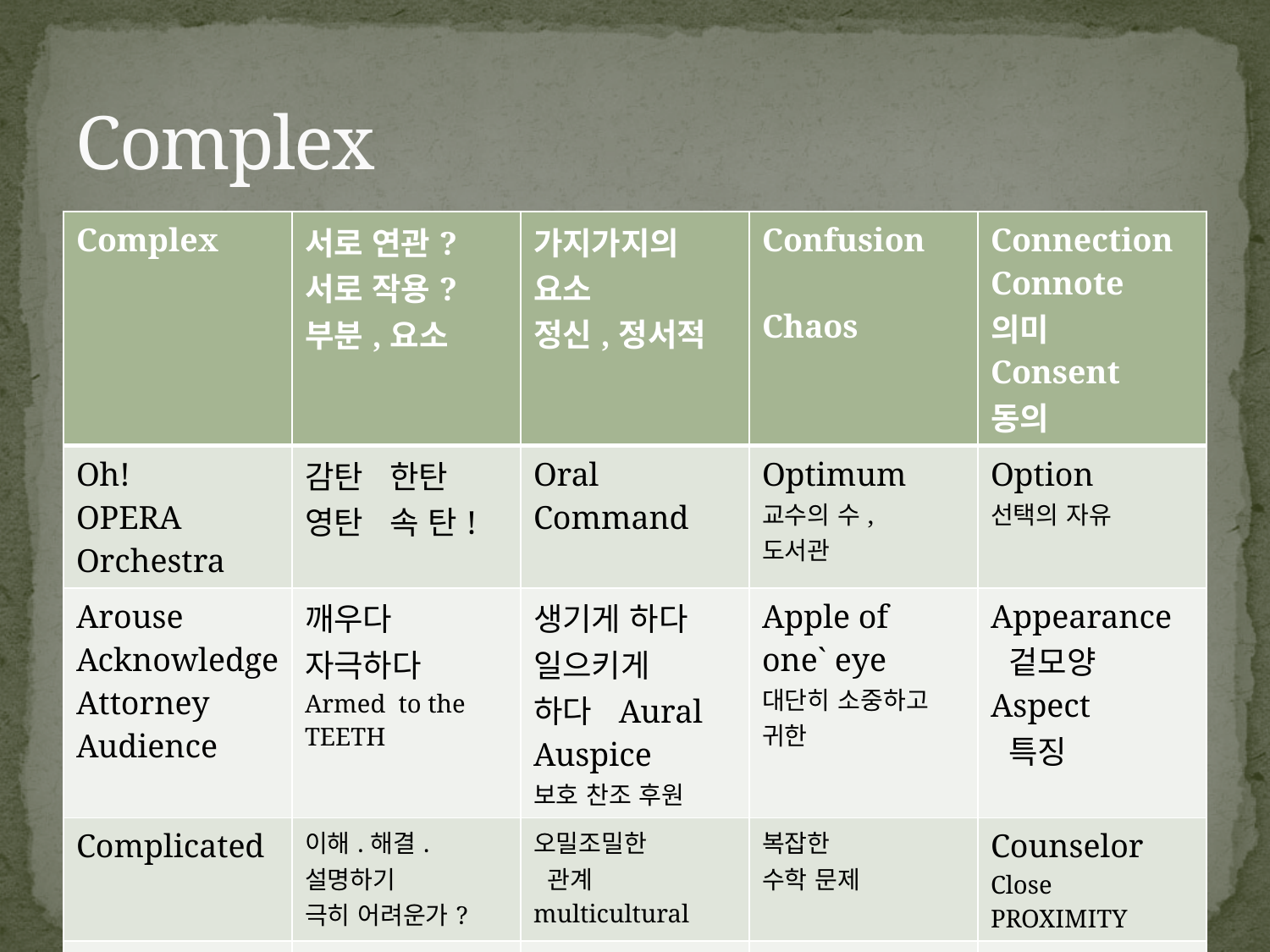

# Complex
| Complex | 서로 연관? 서로 작용? 부분,요소 | 가지가지의 요소 정신,정서적 | Confusion Chaos | Connection Connote 의미 Consent 동의 |
| --- | --- | --- | --- | --- |
| Oh! OPERA Orchestra | 감탄 한탄 영탄 속 탄! | Oral Command | Optimum 교수의 수, 도서관 | Option 선택의 자유 |
| Arouse Acknowledge Attorney Audience | 깨우다 자극하다 Armed to the TEETH | 생기게 하다 일으키게 하다 Aural Auspice 보호 찬조 후원 | Apple of one` eye 대단히 소중하고 귀한 | Appearance 겉모양 Aspect 특징 |
| Complicated | 이해.해결. 설명하기 극히 어려운가? | 오밀조밀한 관계 multicultural | 복잡한 수학 문제 | Counselor Close PROXIMITY |
| Harmony | 조화 색 빛 | 다문화 | Head or tail | Hedonist Hegemony |